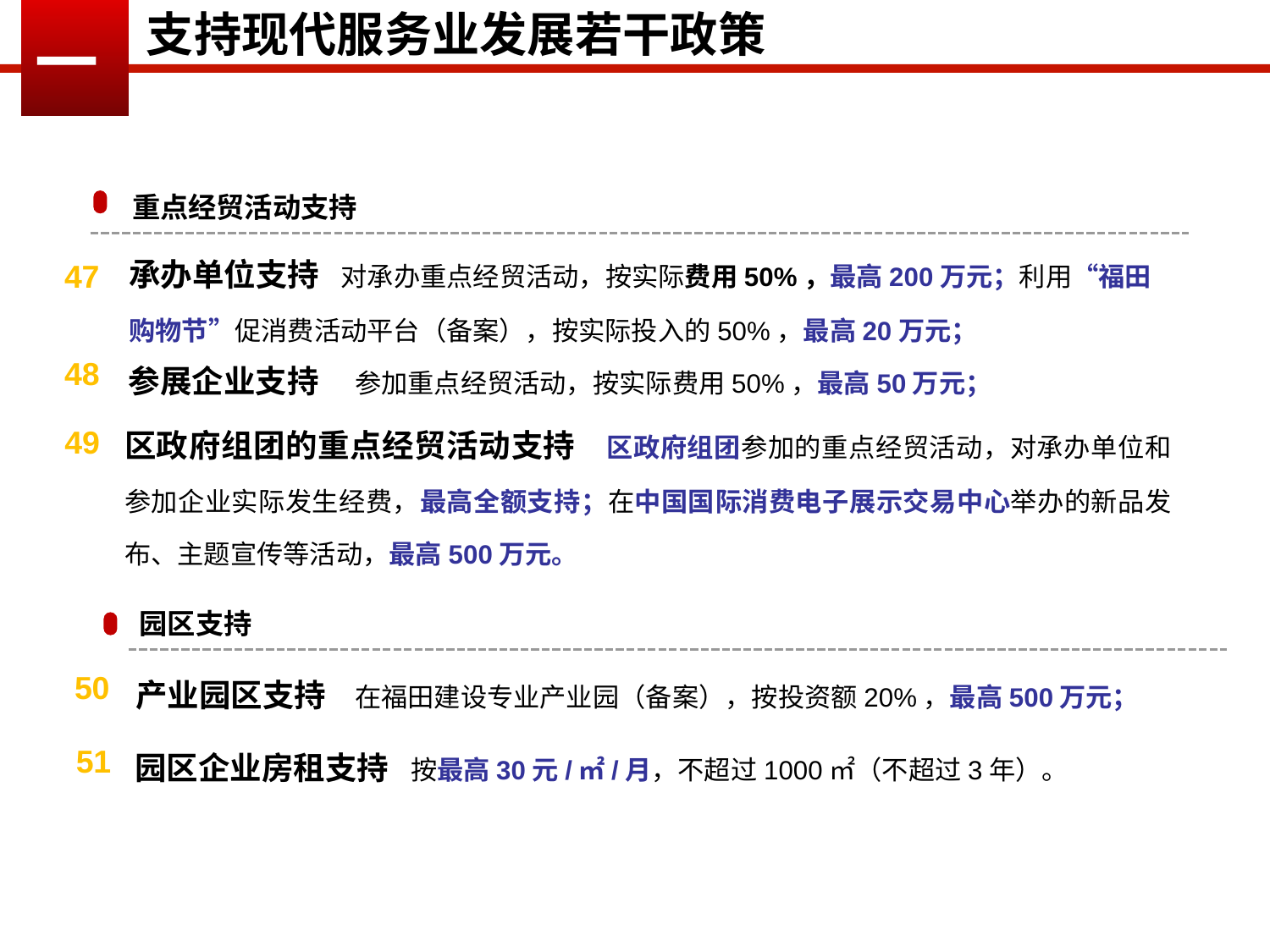

支持现代服务业发展若干政策

一

重点经贸活动支持

承办单位支持   对承办重点经贸活动，按实际费用50%，最高200万元；利用“福田购物节”促消费活动平台（备案），按实际投入的50%，最高20万元；
47
参展企业支持     参加重点经贸活动，按实际费用50%，最高50万元；
48
区政府组团的重点经贸活动支持    区政府组团参加的重点经贸活动，对承办单位和参加企业实际发生经费，最高全额支持；在中国国际消费电子展示交易中心举办的新品发布、主题宣传等活动，最高500万元。

49
园区支持

产业园区支持    在福田建设专业产业园（备案），按投资额20%，最高500万元；
50
园区企业房租支持   按最高30元/㎡/月，不超过1000㎡（不超过3年）。
51